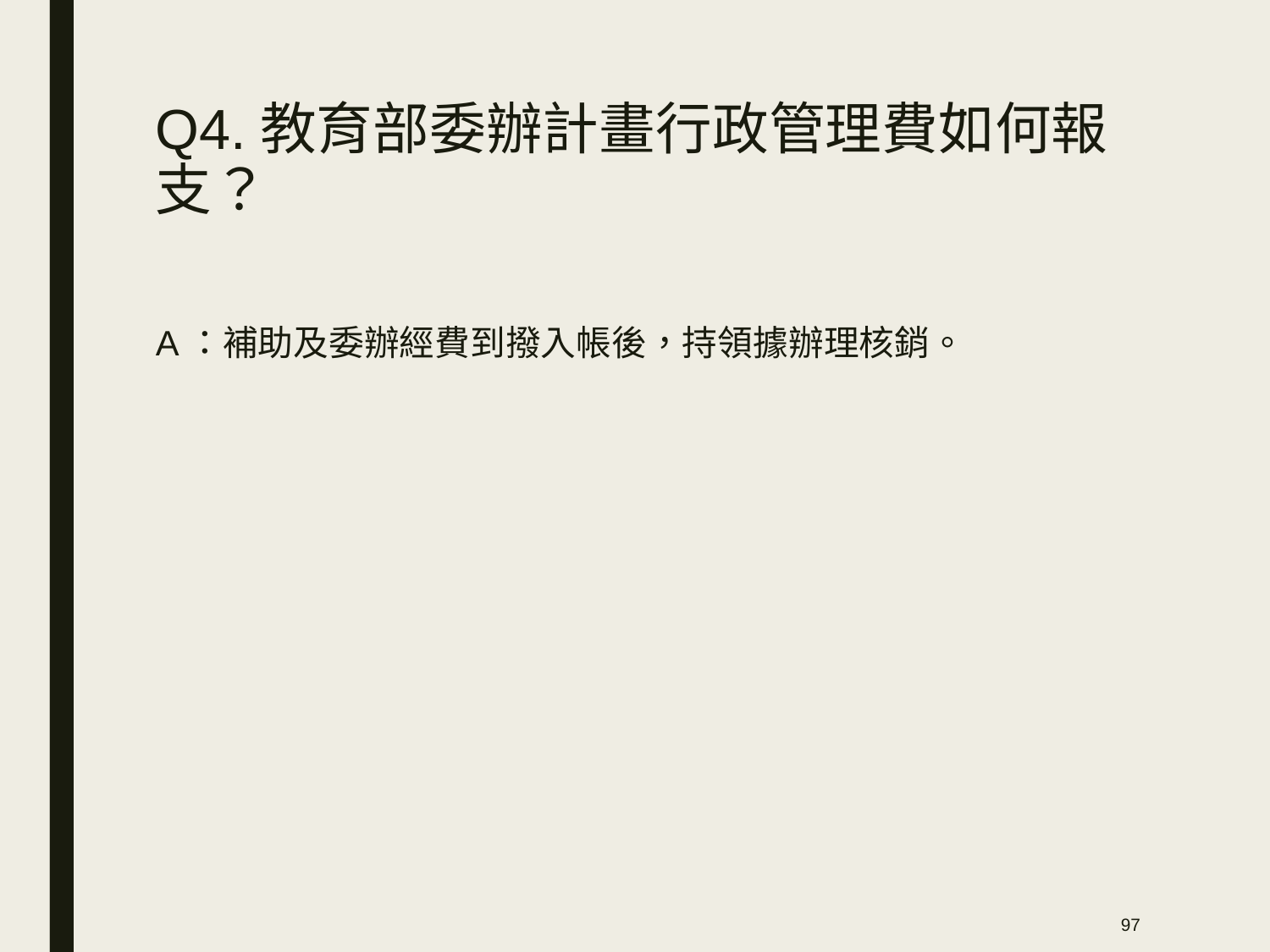

# Q4.教育部委辦計畫行政管理費如何報支？
A：補助及委辦經費到撥入帳後，持領據辦理核銷。
97